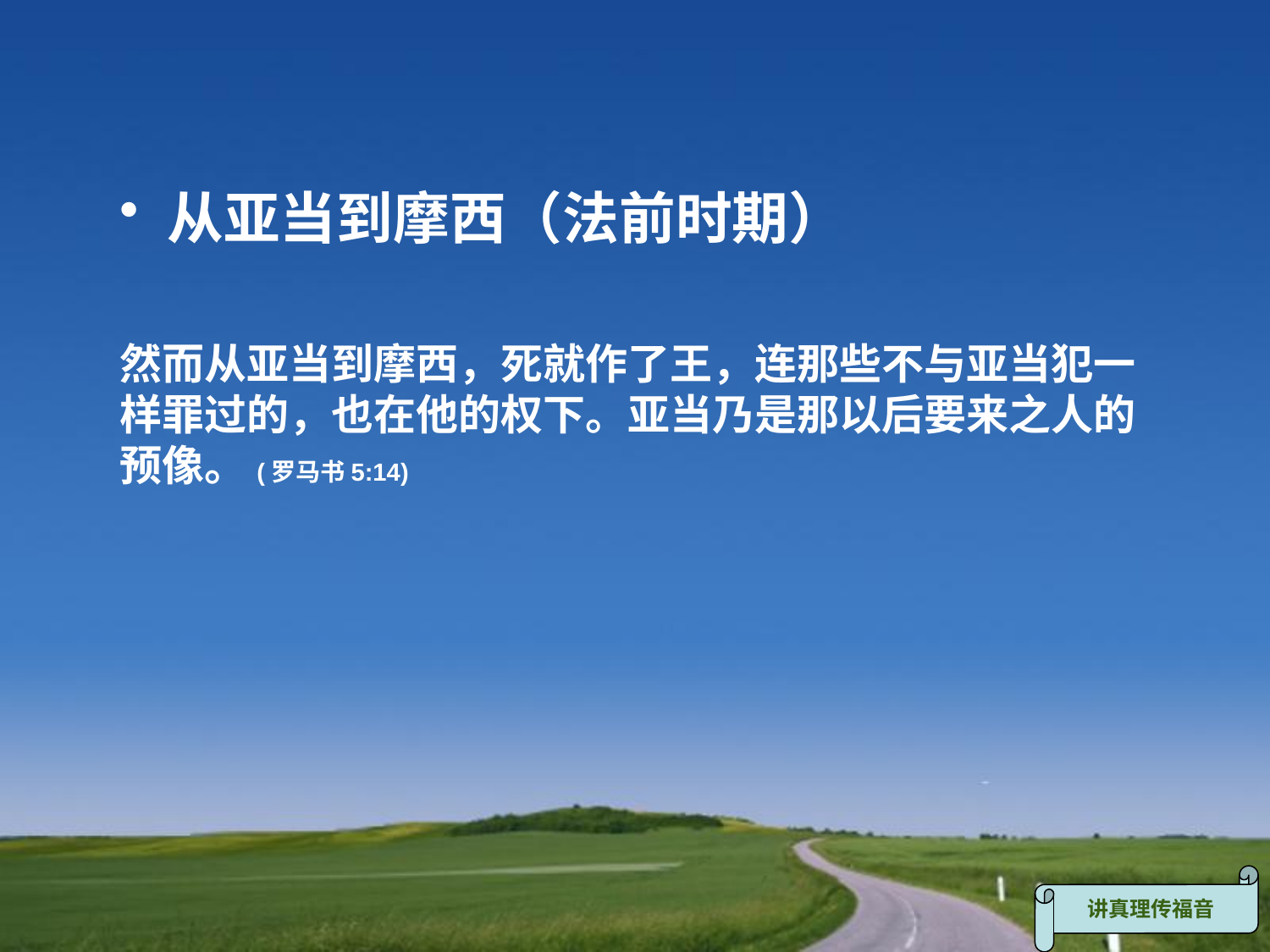

# 从亚当到摩西（法前时期）

然而从亚当到摩西，死就作了王，连那些不与亚当犯一样罪过的，也在他的权下。亚当乃是那以后要来之人的预像。(罗马书5:14)
讲真理传福音